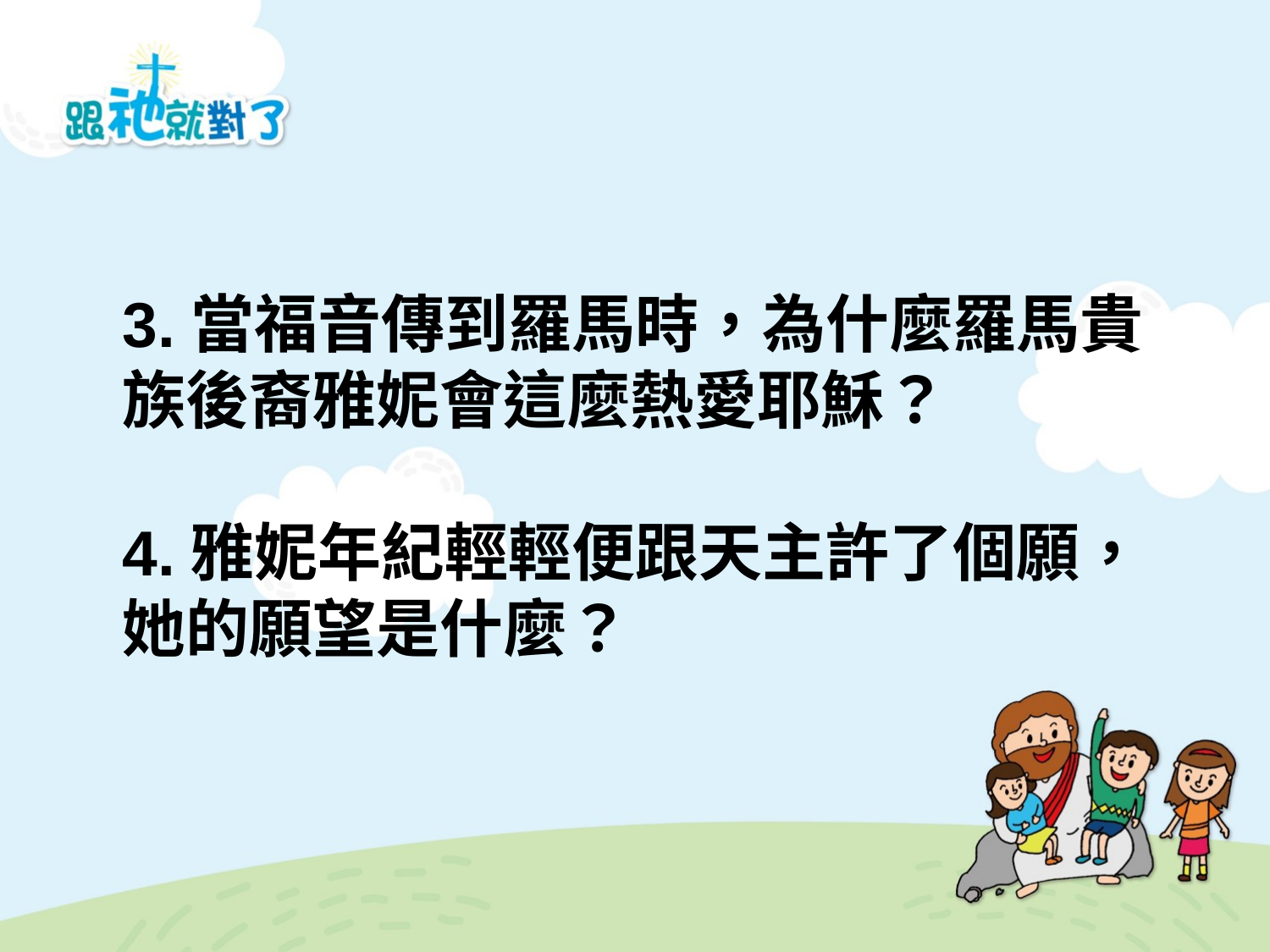

3.當福音傳到羅馬時，為什麼羅馬貴族後裔雅妮會這麼熱愛耶穌？

4.雅妮年紀輕輕便跟天主許了個願，她的願望是什麼？